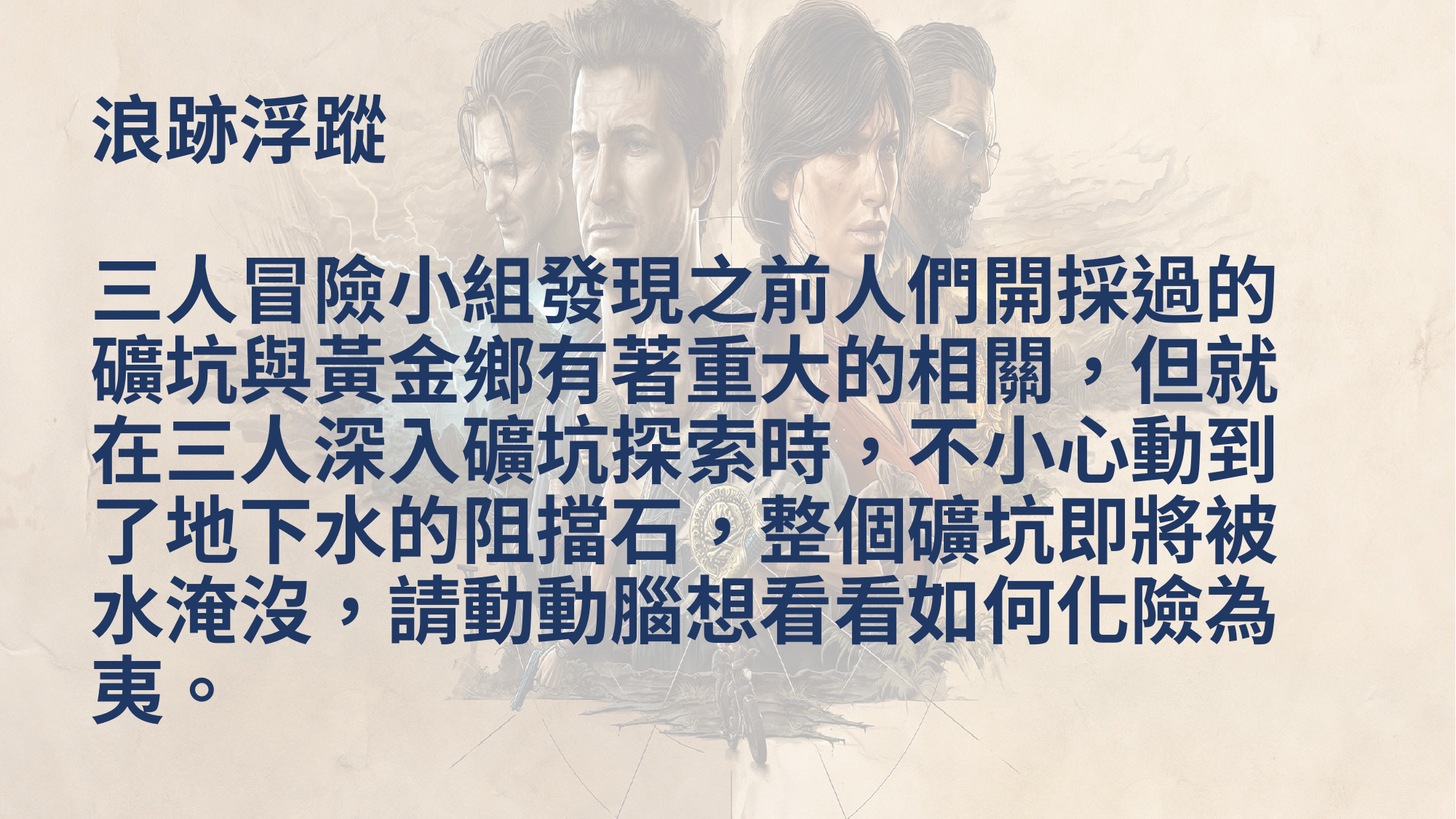

# 浪跡浮蹤 三人冒險小組發現之前人們開採過的礦坑與黃金鄉有著重大的相關，但就在三人深入礦坑探索時，不小心動到了地下水的阻擋石，整個礦坑即將被水淹沒，請動動腦想看看如何化險為夷。